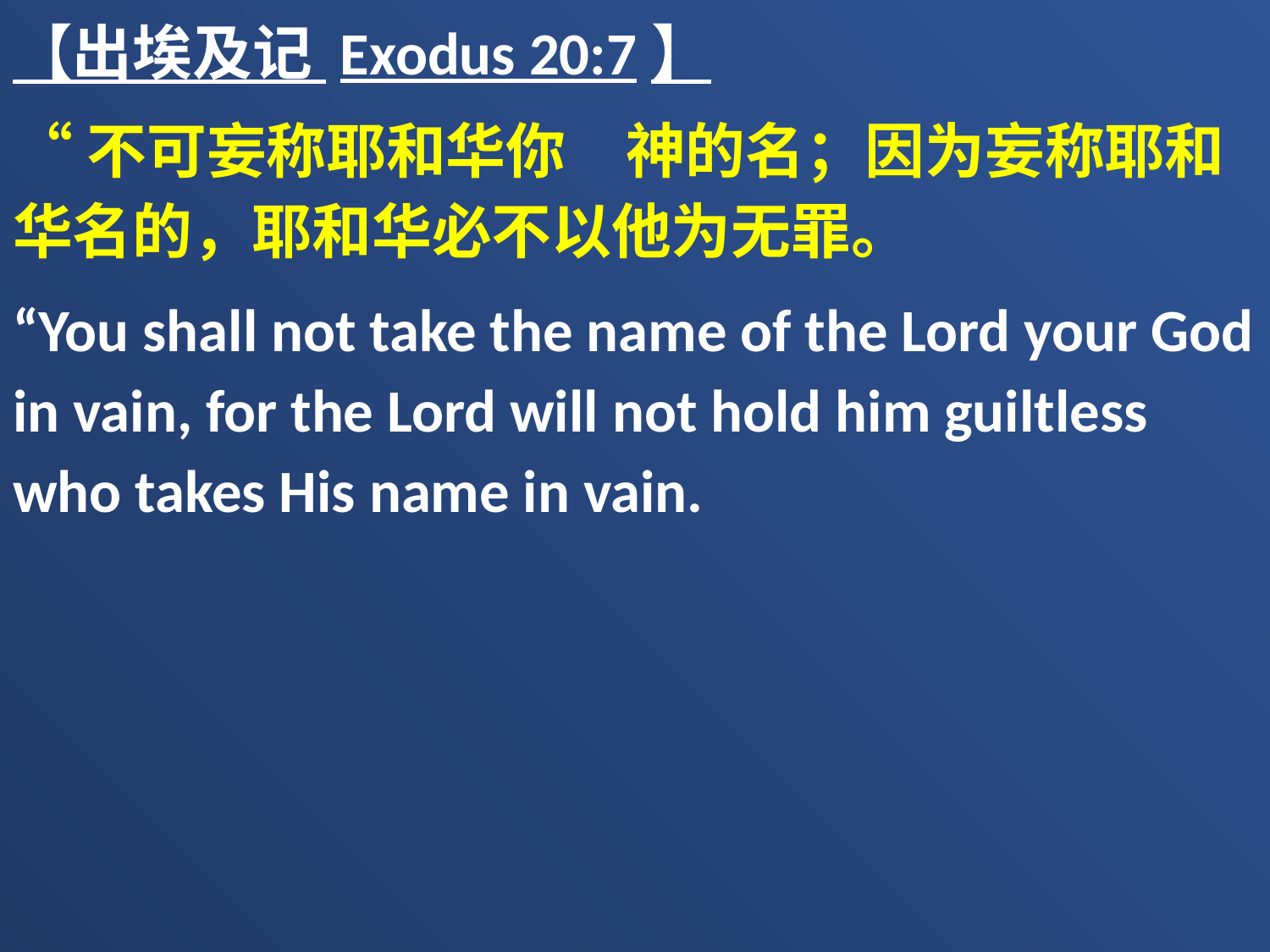

【出埃及记 Exodus 20:7】
“不可妄称耶和华你　神的名；因为妄称耶和华名的，耶和华必不以他为无罪。
“You shall not take the name of the Lord your God in vain, for the Lord will not hold him guiltless who takes His name in vain.